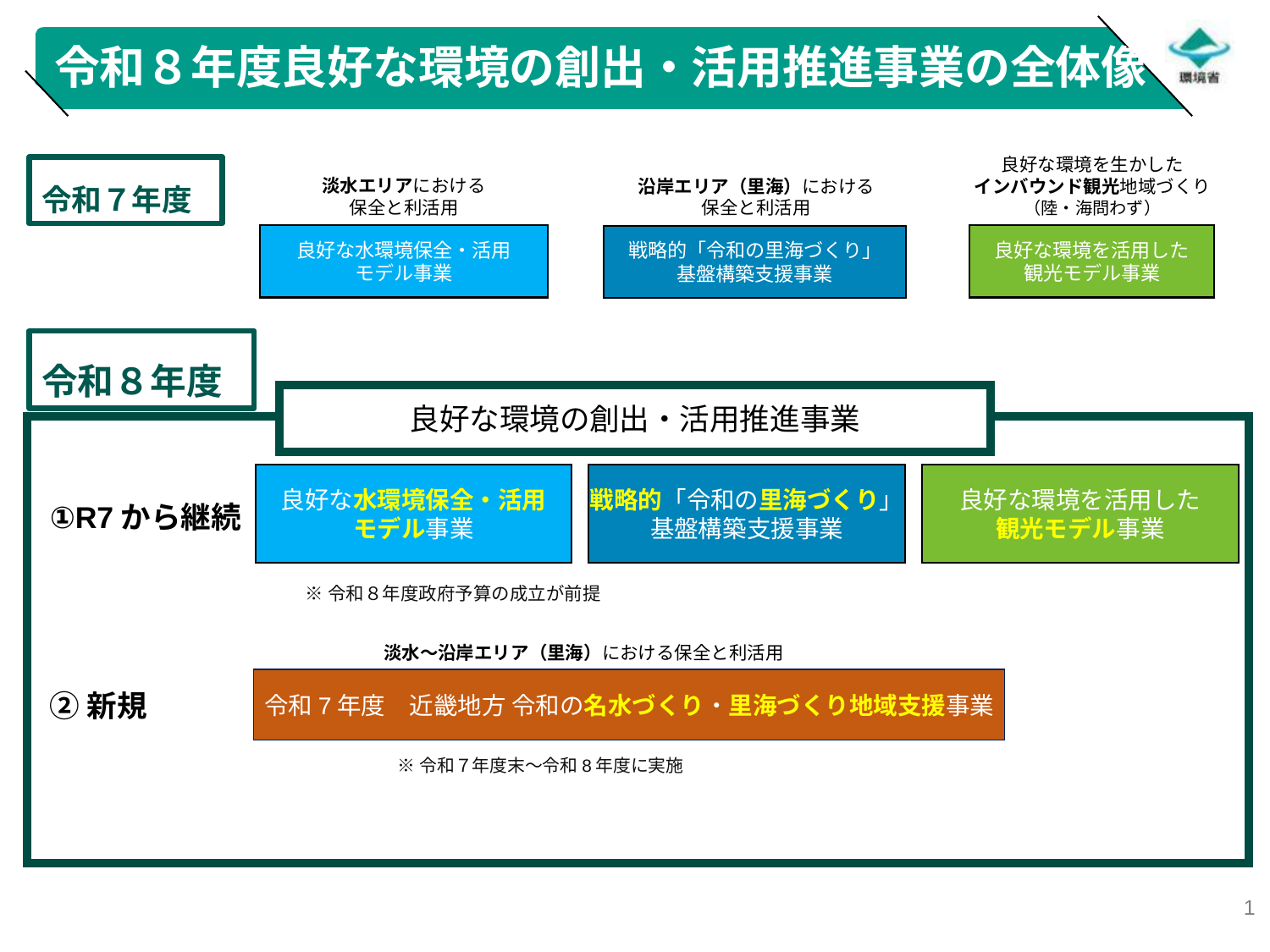

令和８年度良好な環境の創出・活用推進事業の全体像
良好な環境を生かした
インバウンド観光地域づくり
（陸・海問わず）
令和７年度
淡水エリアにおける
保全と利活用
沿岸エリア（里海）における
保全と利活用
良好な水環境保全・活用
モデル事業
良好な環境を活用した
観光モデル事業
戦略的「令和の里海づくり」
基盤構築支援事業
令和８年度
良好な環境の創出・活用推進事業

良好な水環境保全・活用
モデル事業
戦略的「令和の里海づくり」
基盤構築支援事業
良好な環境を活用した
観光モデル事業
①R7から継続
※令和８年度政府予算の成立が前提
淡水～沿岸エリア（里海）における保全と利活用
②新規
令和7年度　近畿地方 令和の名水づくり・里海づくり地域支援事業
※令和７年度末～令和8年度に実施
1